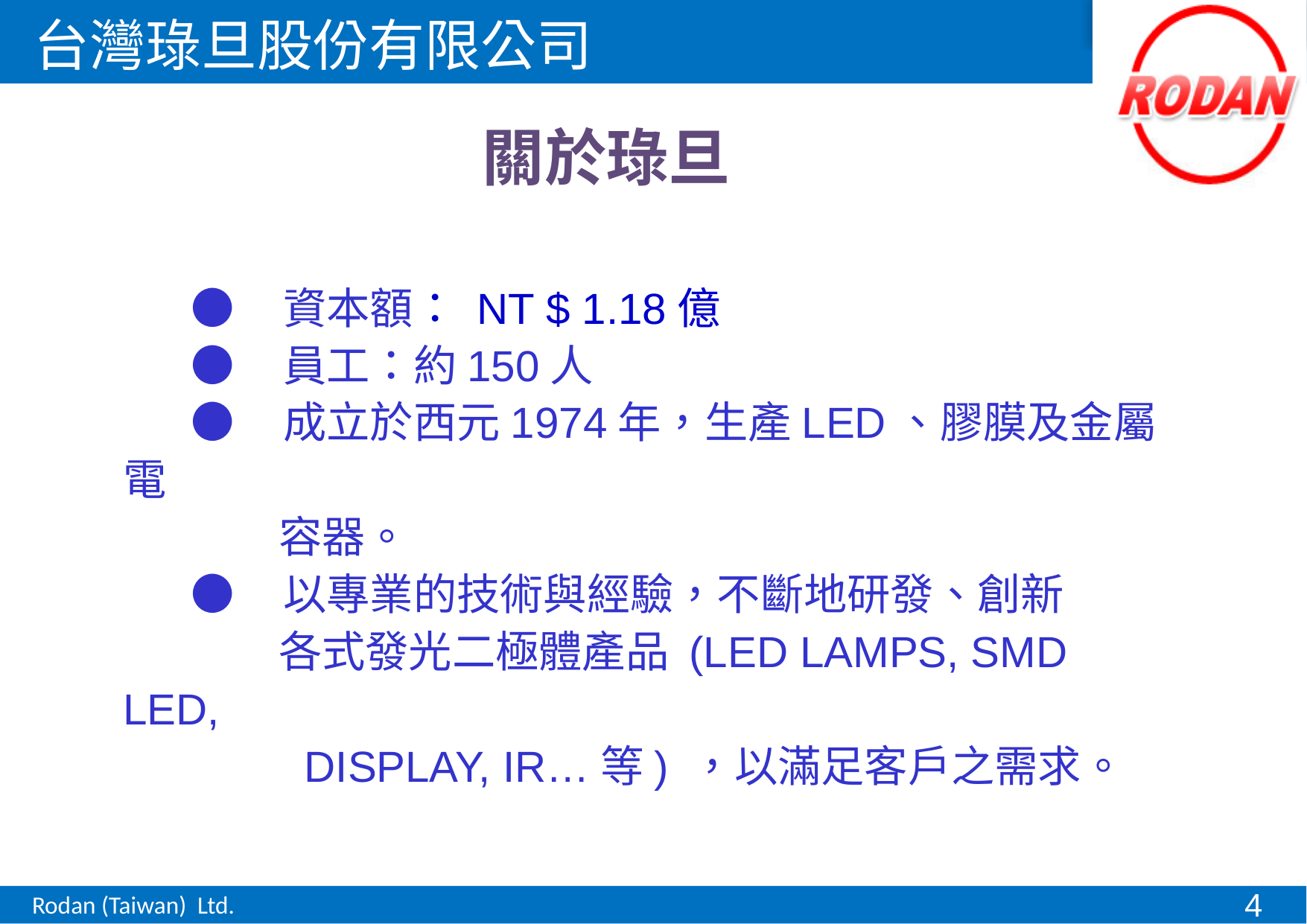

台灣琭旦股份有限公司
關於琭旦
       ●    資本額： NT $ 1.18億
       ●    員工：約150人
       ●    成立於西元1974年，生產LED、膠膜及金屬電
               容器。
       ●    以專業的技術與經驗，不斷地研發、創新
               各式發光二極體產品 (LED LAMPS, SMD LED,
               DISPLAY, IR…等) ，以滿足客戶之需求。

4